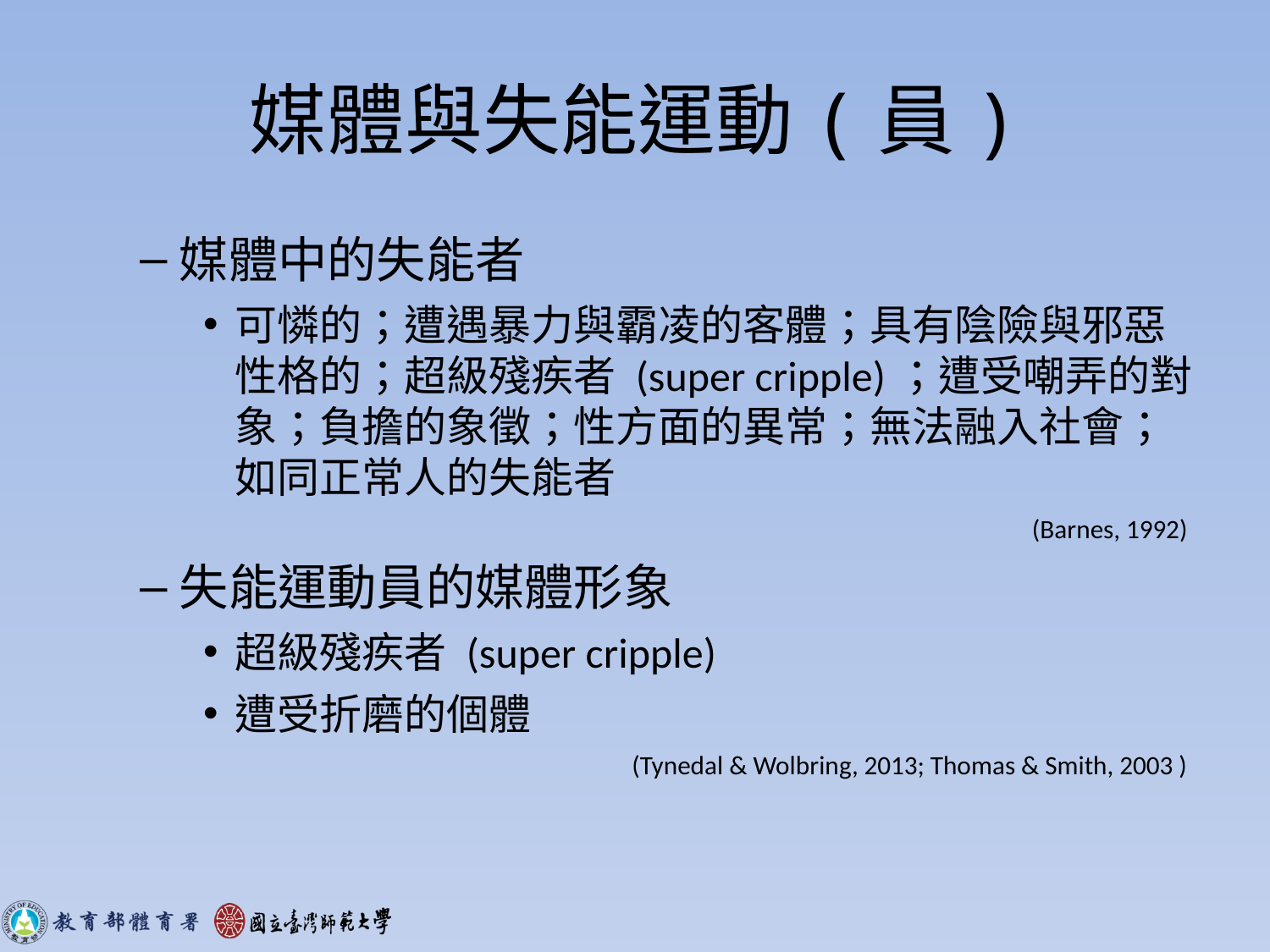

# 媒體與失能運動(員)
媒體中的失能者
可憐的；遭遇暴力與霸凌的客體；具有陰險與邪惡性格的；超級殘疾者 (super cripple)；遭受嘲弄的對象；負擔的象徵；性方面的異常；無法融入社會；如同正常人的失能者
(Barnes, 1992)
失能運動員的媒體形象
超級殘疾者 (super cripple)
遭受折磨的個體
(Tynedal & Wolbring, 2013; Thomas & Smith, 2003 )